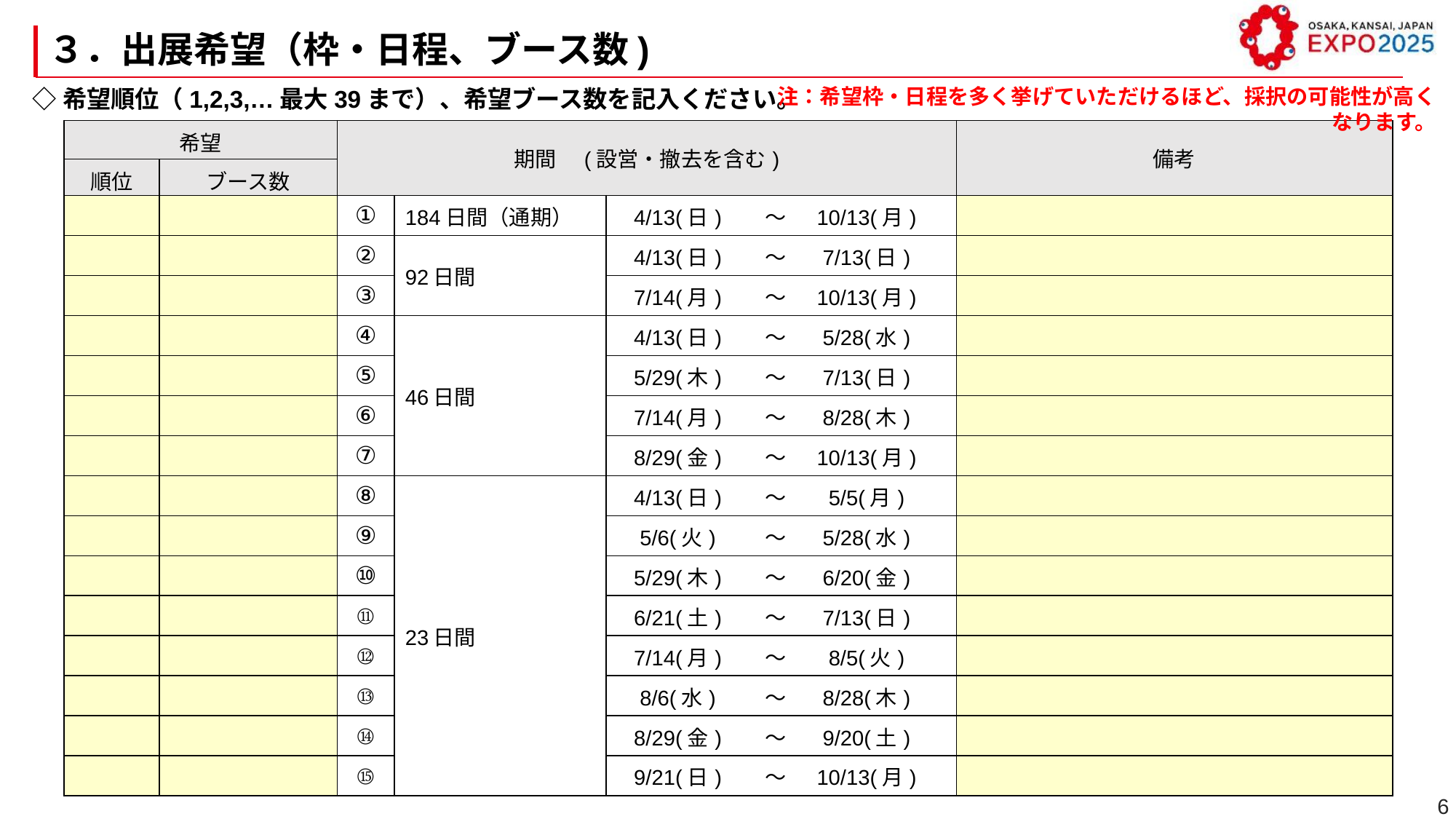

３．出展希望（枠・日程、ブース数)
注：希望枠・日程を多く挙げていただけるほど、採択の可能性が高くなります。
◇希望順位（1,2,3,…最大39まで）、希望ブース数を記入ください。
| 希望 |  | 期間　(設営・撤去を含む) |  |  |  |  | 備考 |
| --- | --- | --- | --- | --- | --- | --- | --- |
| 順位 | ブース数 |  |  |  |  |  |  |
|  |  | ① | 184日間（通期） | 4/13(日) | ～ | 10/13(月) |  |
|  |  | ② | 92日間 | 4/13(日) | ～ | 7/13(日) |  |
|  |  | ③ |  | 7/14(月) | ～ | 10/13(月) |  |
|  |  | ④ | 46日間 | 4/13(日) | ～ | 5/28(水) |  |
|  |  | ⑤ |  | 5/29(木) | ～ | 7/13(日) |  |
|  |  | ⑥ |  | 7/14(月) | ～ | 8/28(木) |  |
|  |  | ⑦ |  | 8/29(金) | ～ | 10/13(月) |  |
|  |  | ⑧ | 23日間 | 4/13(日) | ～ | 5/5(月) |  |
|  |  | ⑨ |  | 5/6(火) | ～ | 5/28(水) |  |
|  |  | ⑩ |  | 5/29(木) | ～ | 6/20(金) |  |
|  |  | ⑪ |  | 6/21(土) | ～ | 7/13(日) |  |
|  |  | ⑫ |  | 7/14(月) | ～ | 8/5(火) |  |
|  |  | ⑬ |  | 8/6(水) | ～ | 8/28(木) |  |
|  |  | ⑭ |  | 8/29(金) | ～ | 9/20(土) |  |
|  |  | ⑮ |  | 9/21(日) | ～ | 10/13(月) |  |
6